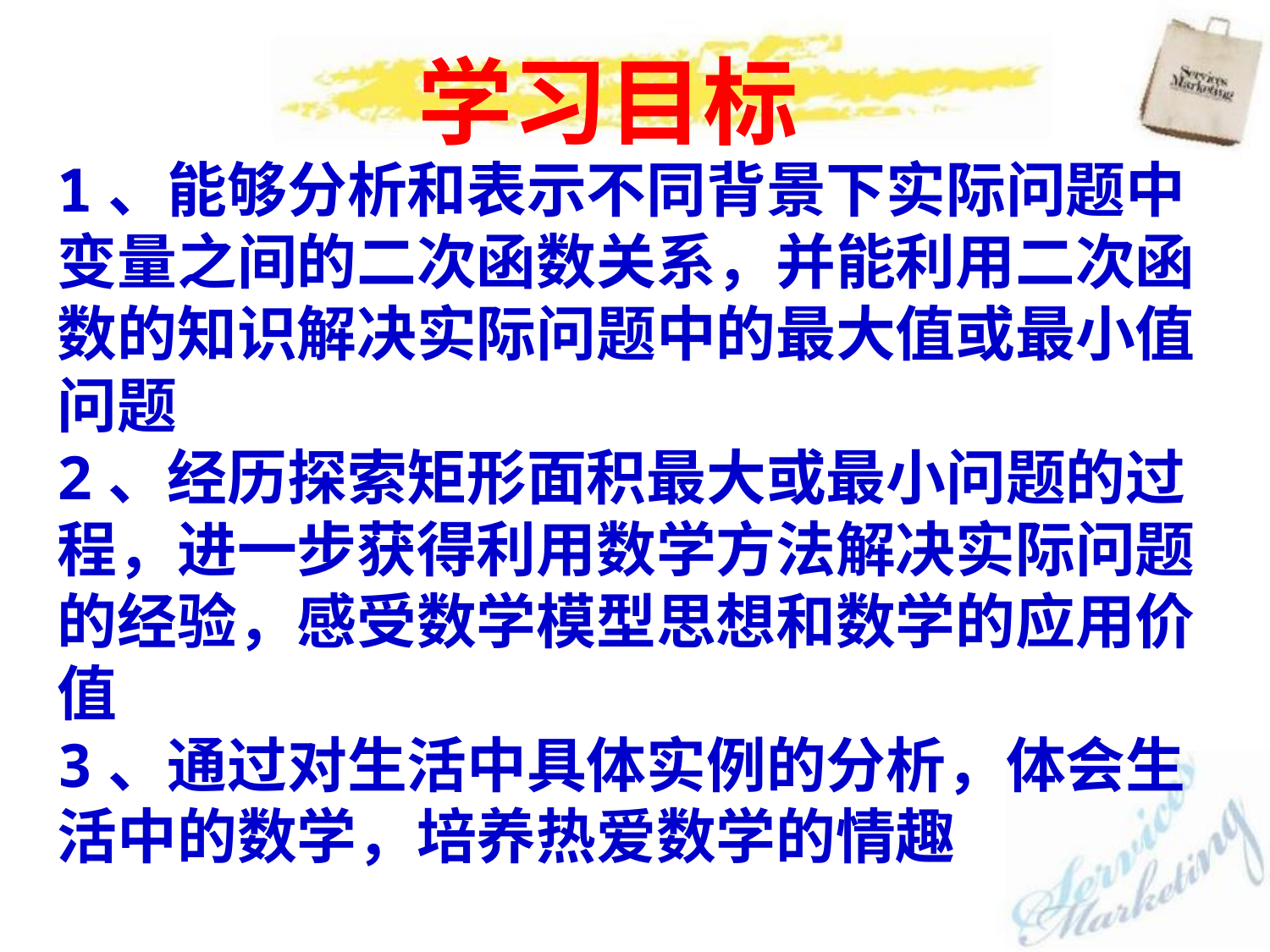

学习目标
1、能够分析和表示不同背景下实际问题中变量之间的二次函数关系，并能利用二次函数的知识解决实际问题中的最大值或最小值问题
2、经历探索矩形面积最大或最小问题的过程，进一步获得利用数学方法解决实际问题的经验，感受数学模型思想和数学的应用价值
3、通过对生活中具体实例的分析，体会生活中的数学，培养热爱数学的情趣